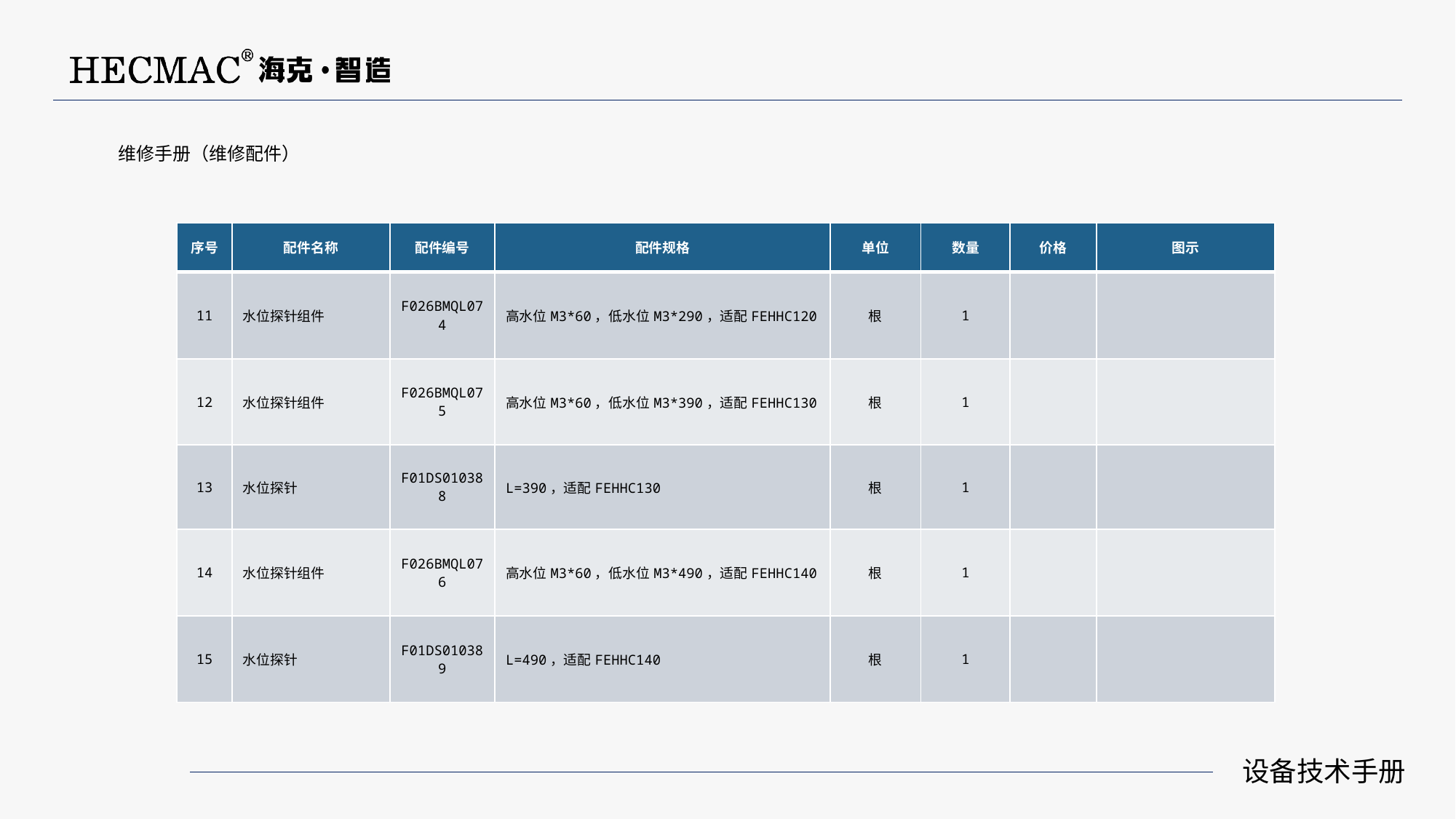

维修手册（维修配件）
| 序号 | 配件名称 | 配件编号 | 配件规格 | 单位 | 数量 | 价格 | 图示 |
| --- | --- | --- | --- | --- | --- | --- | --- |
| 11 | 水位探针组件 | F026BMQL074 | 高水位M3\*60，低水位M3\*290，适配FEHHC120 | 根 | 1 |  |  |
| 12 | 水位探针组件 | F026BMQL075 | 高水位M3\*60，低水位M3\*390，适配FEHHC130 | 根 | 1 |  |  |
| 13 | 水位探针 | F01DS010388 | L=390，适配FEHHC130 | 根 | 1 |  |  |
| 14 | 水位探针组件 | F026BMQL076 | 高水位M3\*60，低水位M3\*490，适配FEHHC140 | 根 | 1 |  |  |
| 15 | 水位探针 | F01DS010389 | L=490，适配FEHHC140 | 根 | 1 |  |  |